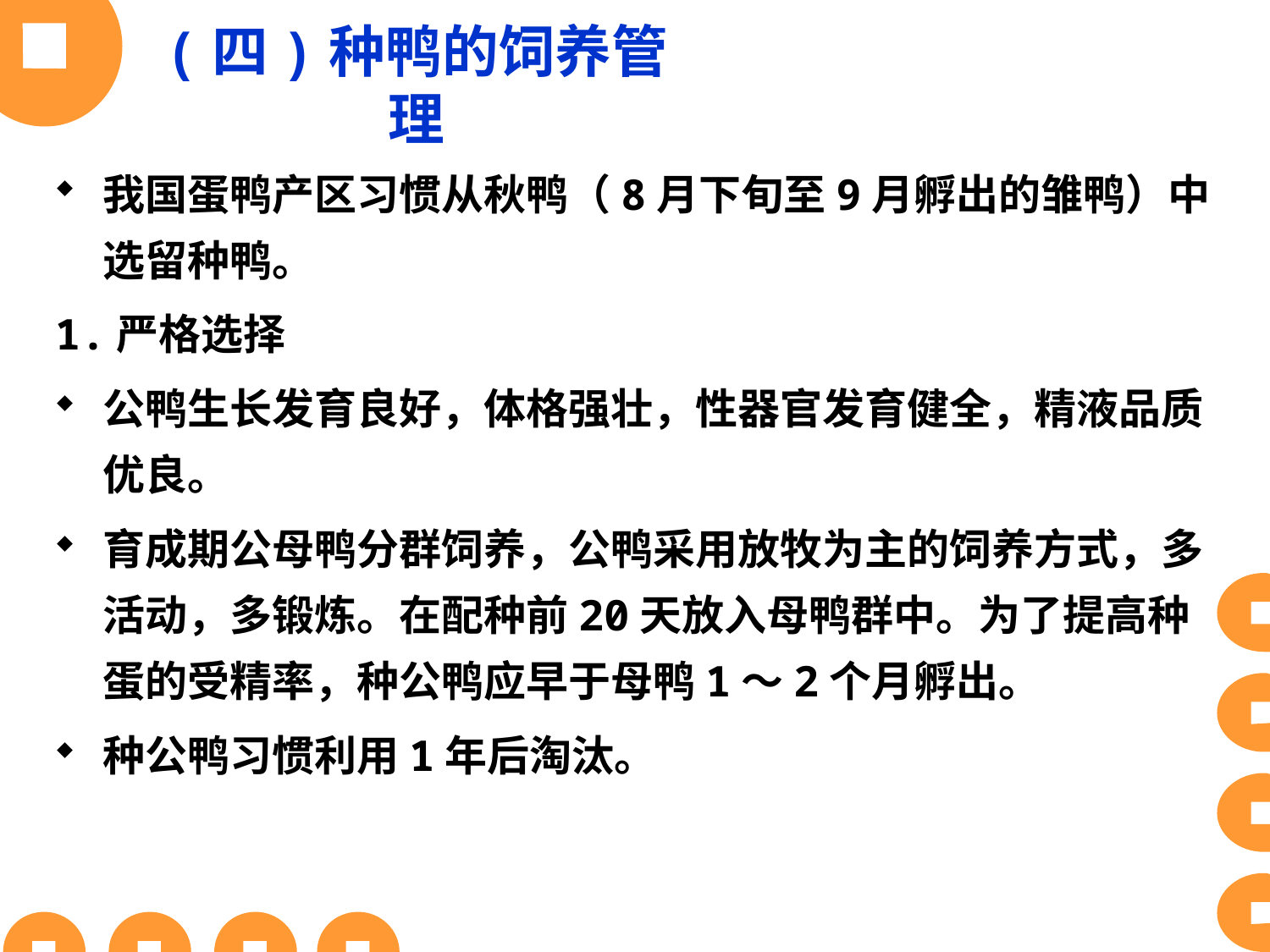

# (四)种鸭的饲养管理
我国蛋鸭产区习惯从秋鸭（8月下旬至9月孵出的雏鸭）中选留种鸭。
1.严格选择
公鸭生长发育良好，体格强壮，性器官发育健全，精液品质优良。
育成期公母鸭分群饲养，公鸭采用放牧为主的饲养方式，多活动，多锻炼。在配种前20天放入母鸭群中。为了提高种蛋的受精率，种公鸭应早于母鸭1～2个月孵出。
种公鸭习惯利用1年后淘汰。